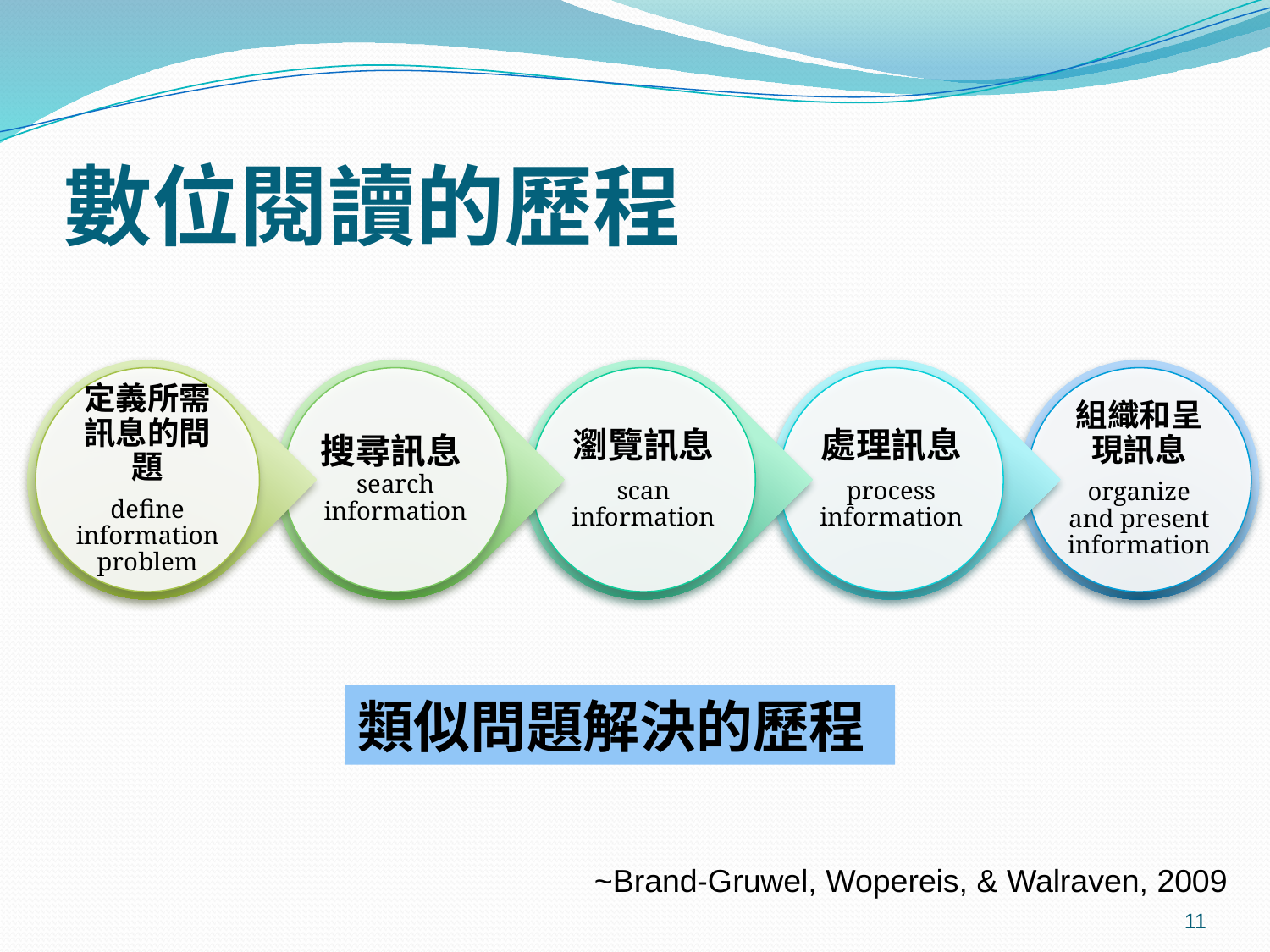

# 數位閱讀的歷程
組織和呈現訊息
organize and present information
處理訊息
process information
瀏覽訊息
scan information
搜尋訊息search information
定義所需訊息的問題
define information problem
類似問題解決的歷程
~Brand-Gruwel, Wopereis, & Walraven, 2009
11